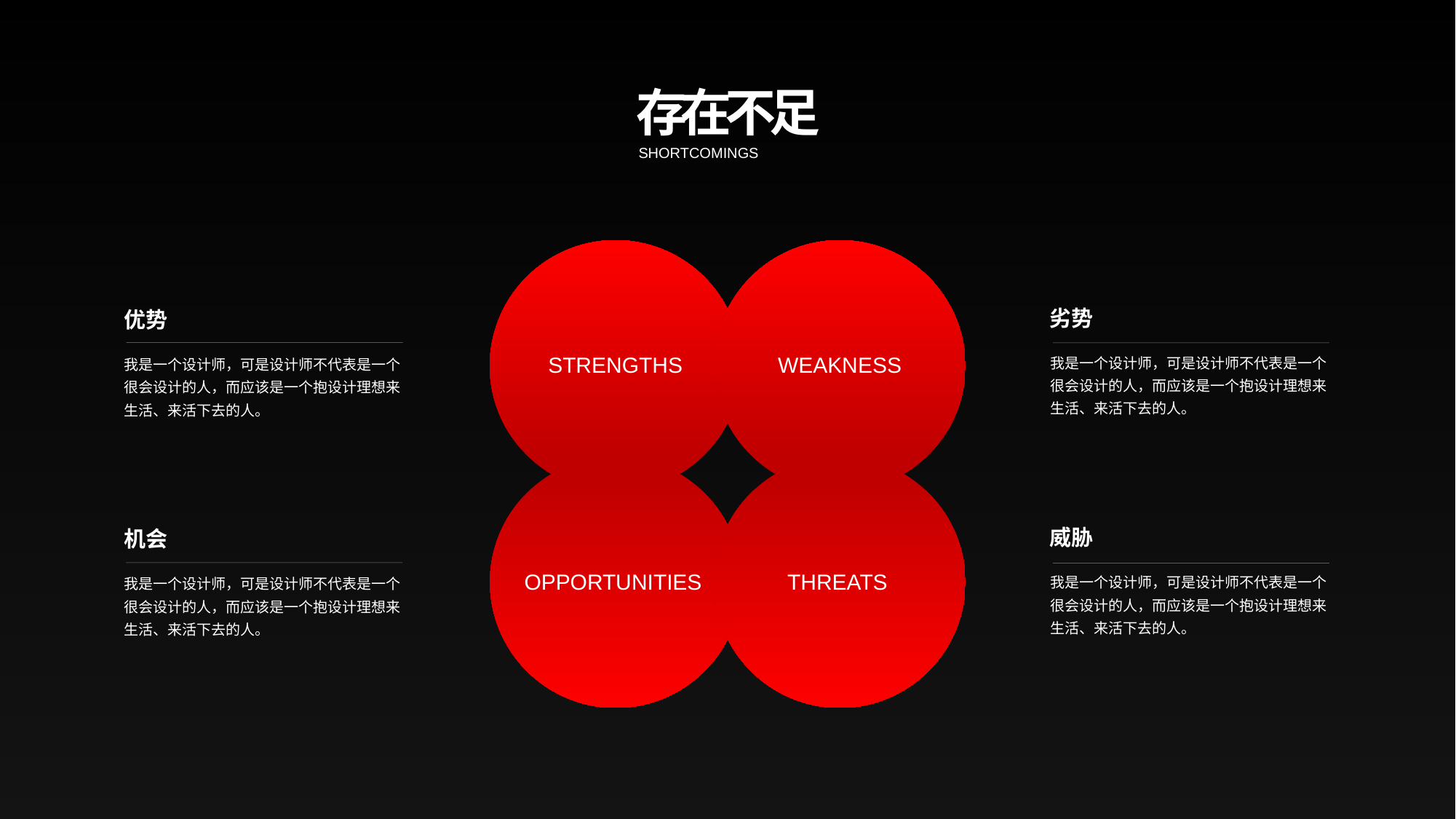

存
在
不
足
SHORTCOMINGS

STRENGTHS

WEAKNESS
劣势
优势
我是一个设计师，可是设计师不代表是一个很会设计的人，而应该是一个抱设计理想来生活、来活下去的人。
我是一个设计师，可是设计师不代表是一个很会设计的人，而应该是一个抱设计理想来生活、来活下去的人。

OPPORTUNITIES

THREATS
威胁
机会
我是一个设计师，可是设计师不代表是一个很会设计的人，而应该是一个抱设计理想来生活、来活下去的人。
我是一个设计师，可是设计师不代表是一个很会设计的人，而应该是一个抱设计理想来生活、来活下去的人。